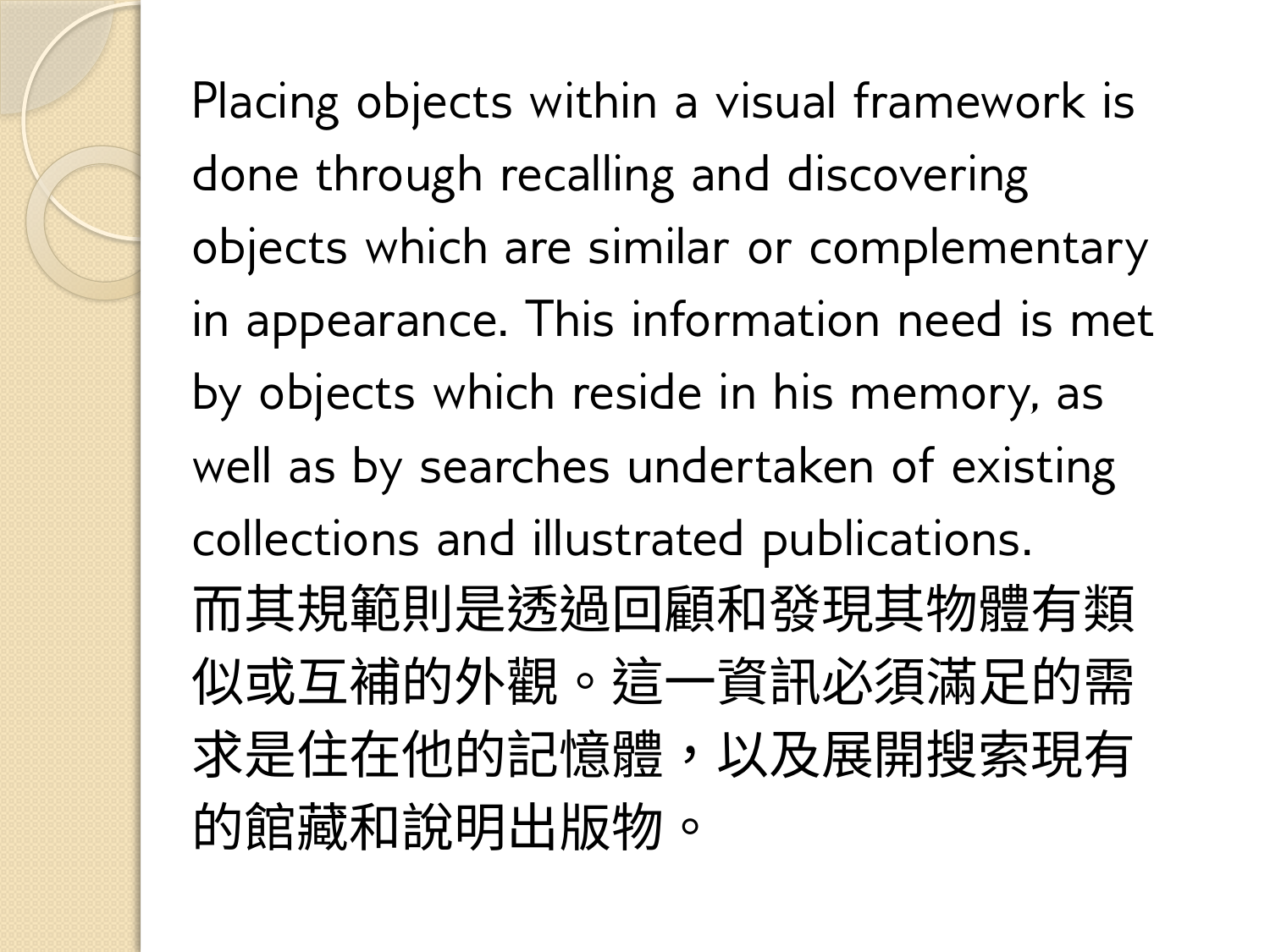

Placing objects within a visual framework is
done through recalling and discovering
objects which are similar or complementary
in appearance. This information need is met
by objects which reside in his memory, as
well as by searches undertaken of existing
collections and illustrated publications.
而其規範則是透過回顧和發現其物體有類
似或互補的外觀。這一資訊必須滿足的需
求是住在他的記憶體，以及展開搜索現有
的館藏和說明出版物。